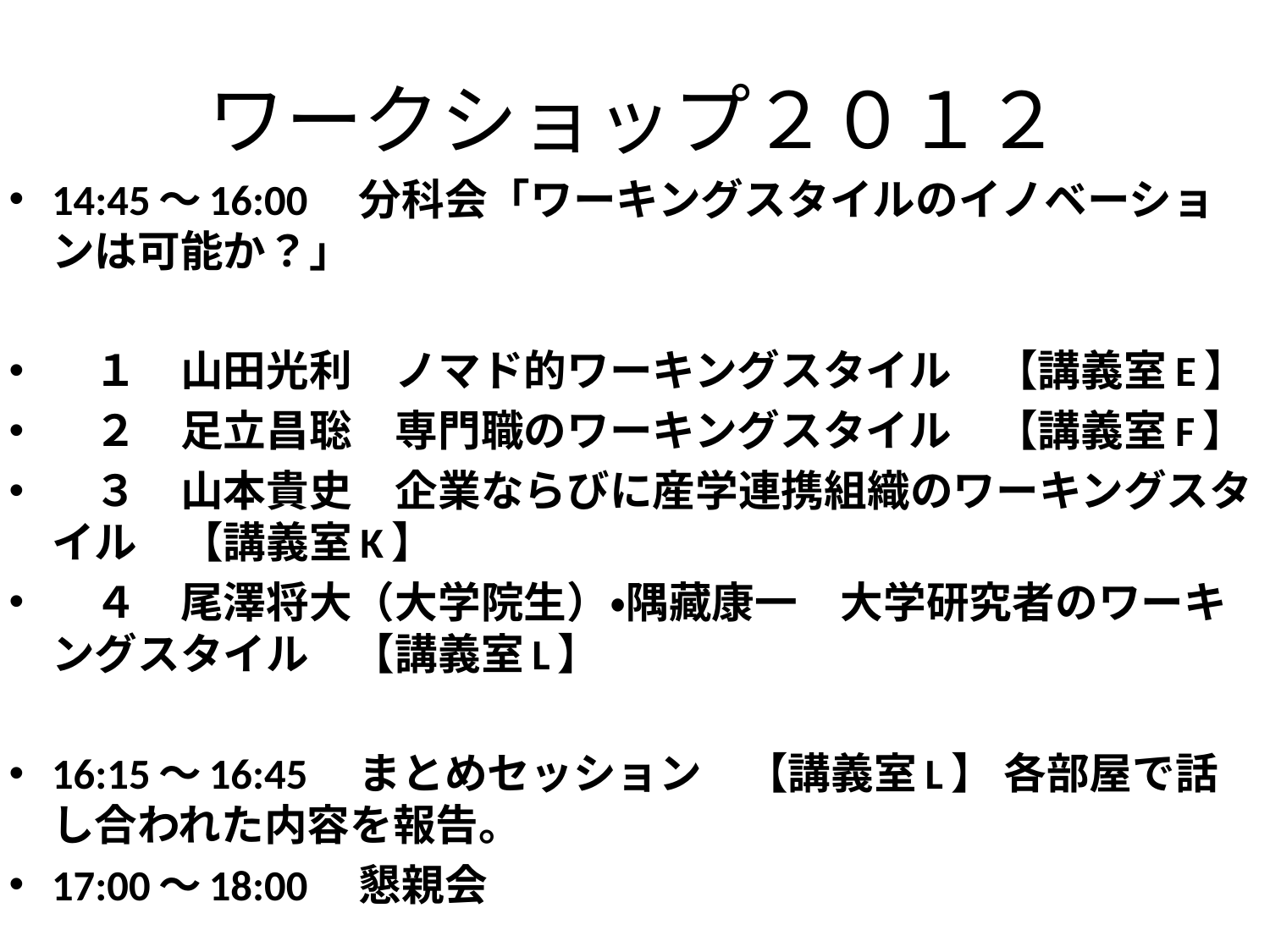

# ワークショップ２０１２
14:45～16:00　分科会「ワーキングスタイルのイノベーションは可能か？」

　１　山田光利　ノマド的ワーキングスタイル　【講義室E】
　２　足立昌聡　専門職のワーキングスタイル　【講義室F】
　３　山本貴史　企業ならびに産学連携組織のワーキングスタイル　【講義室K】
　４　尾澤将大（大学院生）・隅藏康一　大学研究者のワーキングスタイル　【講義室L】

16:15～16:45　まとめセッション　【講義室L】 各部屋で話し合われた内容を報告。
17:00～18:00　懇親会